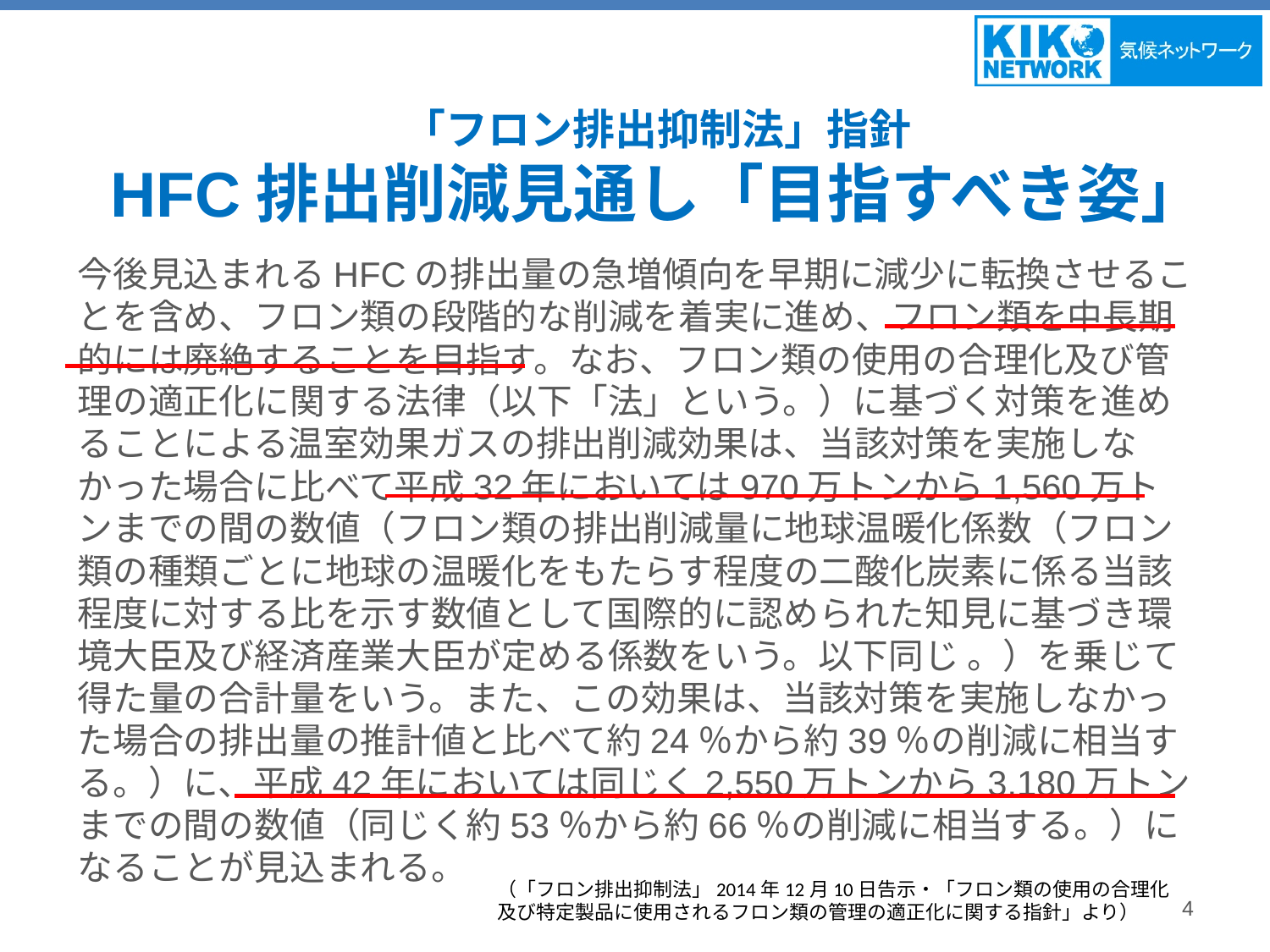

「フロン排出抑制法」指針
HFC排出削減見通し「目指すべき姿」
今後見込まれるHFCの排出量の急増傾向を早期に減少に転換させることを含め、フロン類の段階的な削減を着実に進め、フロン類を中長期的には廃絶することを目指す。なお、フロン類の使用の合理化及び管理の適正化に関する法律（以下「法」という。）に基づく対策を進めることによる温室効果ガスの排出削減効果は、当該対策を実施しなかった場合に比べて平成32年においては970万トンから1,560万トンまでの間の数値（フロン類の排出削減量に地球温暖化係数（フロン類の種類ごとに地球の温暖化をもたらす程度の二酸化炭素に係る当該程度に対する比を示す数値として国際的に認められた知見に基づき環境大臣及び経済産業大臣が定める係数をいう。以下同じ 。）を乗じて得た量の合計量をいう。また、この効果は、当該対策を実施しなかった場合の排出量の推計値と比べて約24％から約39％の削減に相当する。）に、平成42年においては同じく2,550万トンから3.180万トンまでの間の数値（同じく約53％から約66％の削減に相当する。）になることが見込まれる。
（「フロン排出抑制法」2014年12月10日告示・「フロン類の使用の合理化及び特定製品に使用されるフロン類の管理の適正化に関する指針」より）
4